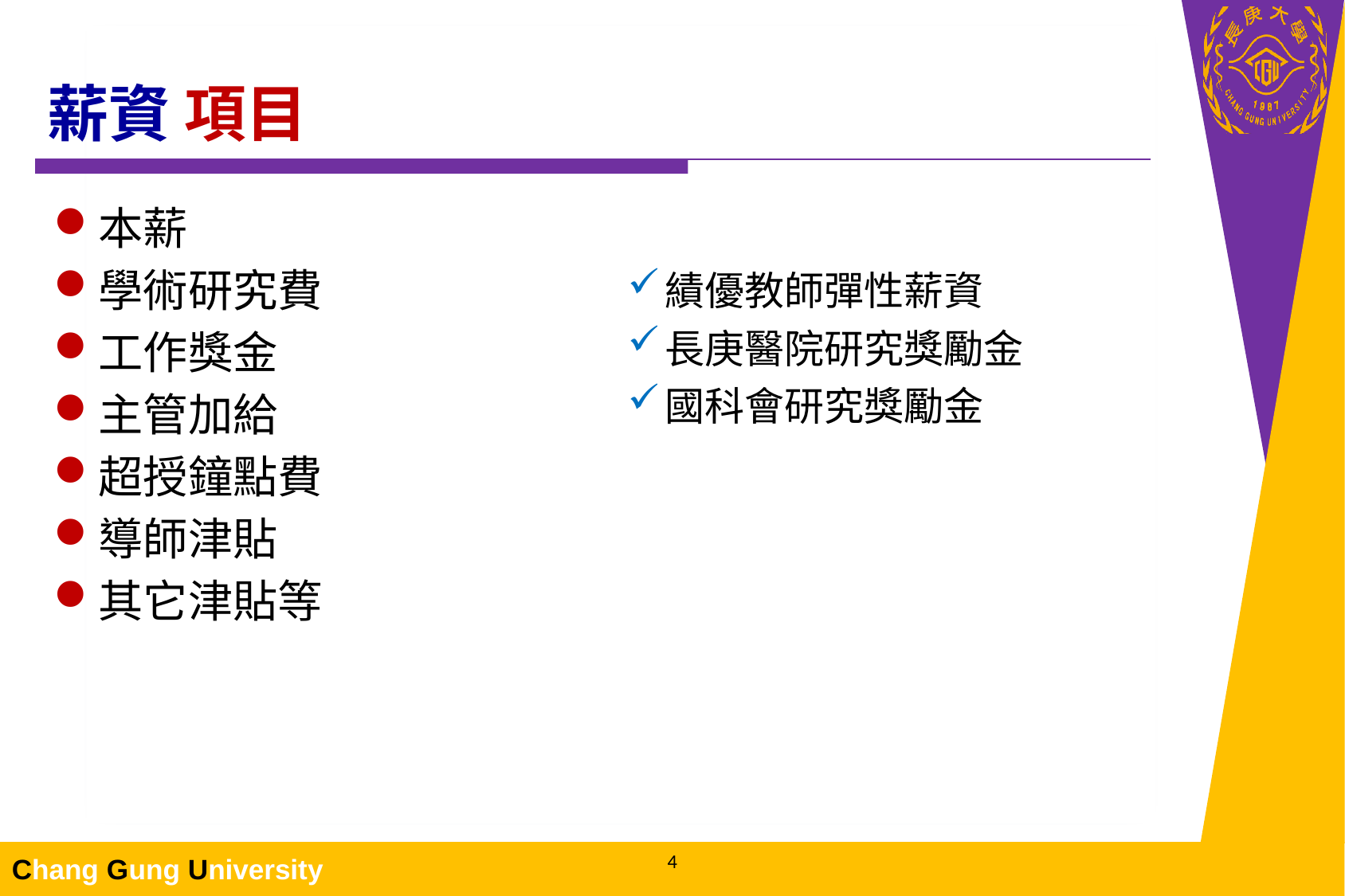

# 薪資 項目
本薪
學術研究費
工作獎金
主管加給
超授鐘點費
導師津貼
其它津貼等
績優教師彈性薪資
長庚醫院研究獎勵金
國科會研究獎勵金
4